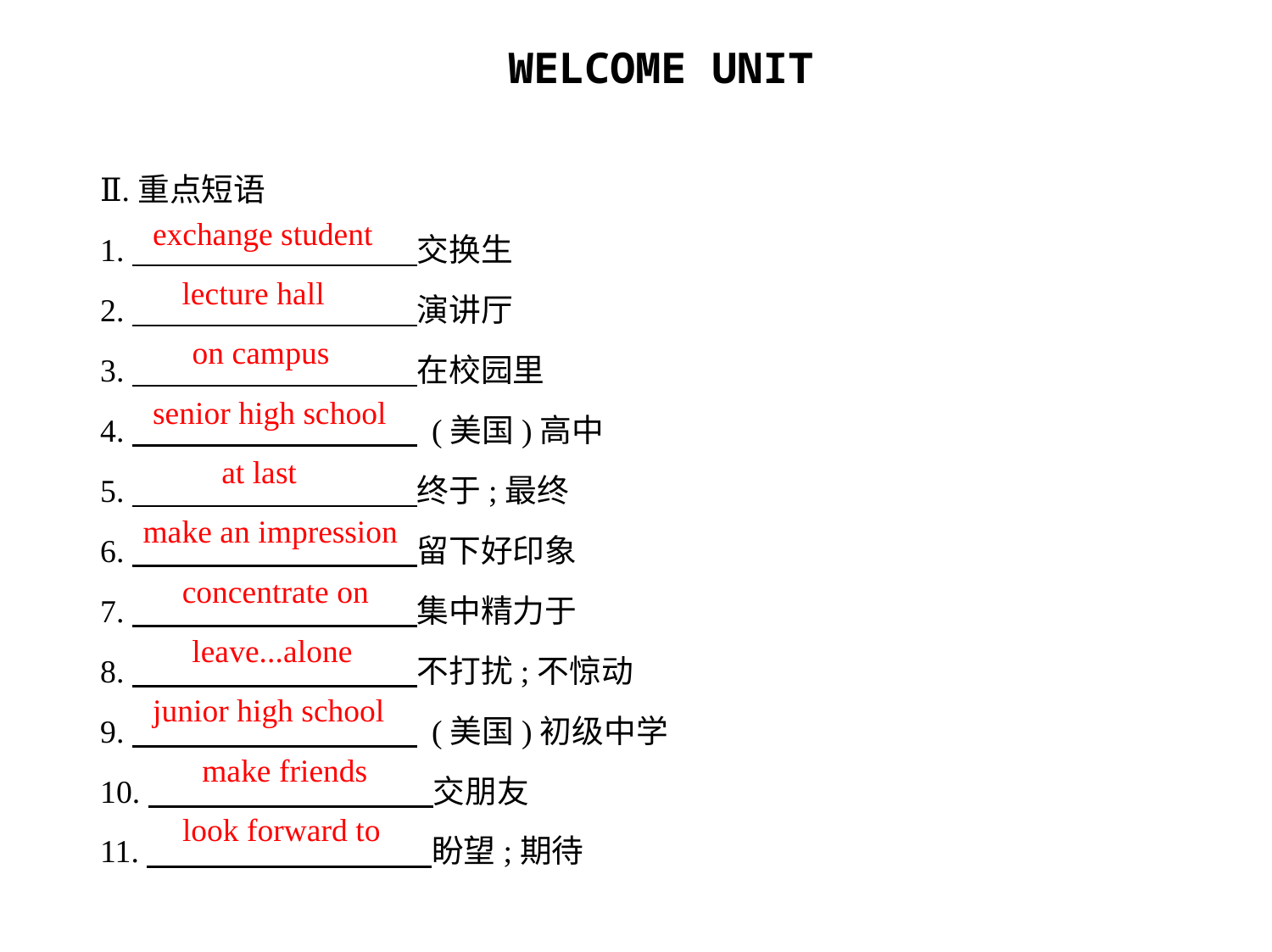

Ⅱ.重点短语
1.　　　　　　　　    交换生
2.　　　　　　　　    演讲厅
3.　　　　　　　　    在校园里
4.　　　　　　　　     (美国)高中
5.　　　　　　　　    终于;最终
6.　　　　　　　　    留下好印象
7.　　　　　　　　    集中精力于
8.　　　　　　　　    不打扰;不惊动
9.　　　　　　　　     (美国)初级中学
10.　　　　　　　　    交朋友
11.　　　　　　　　    盼望;期待
exchange student
lecture hall
on campus
senior high school
at last
make an impression
concentrate on
leave...alone
junior high school
make friends
look forward to